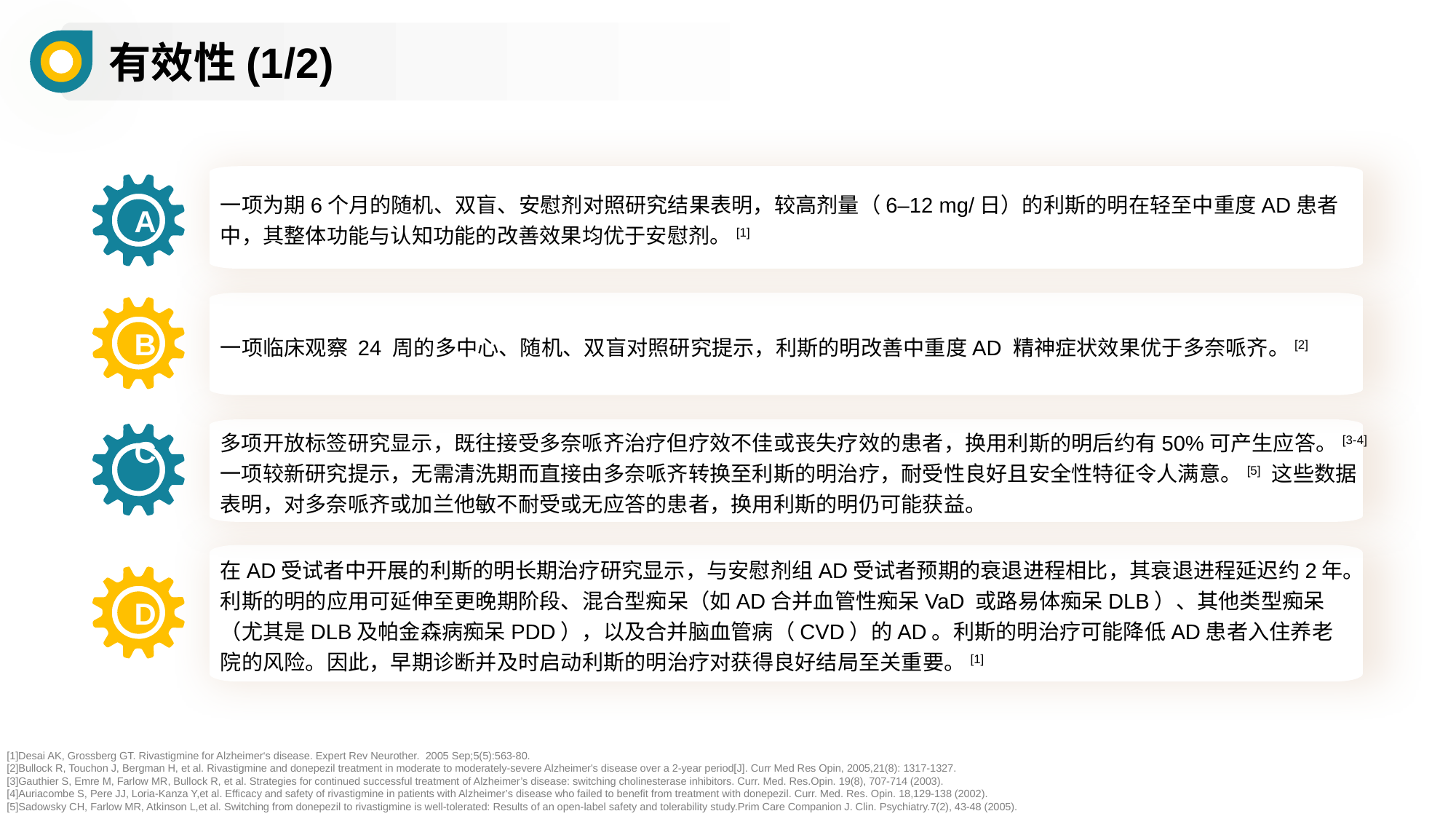

有效性(1/2)

A
一项为期6个月的随机、双盲、安慰剂对照研究结果表明，较高剂量（6–12 mg/日）的利斯的明在轻至中重度AD患者中，其整体功能与认知功能的改善效果均优于安慰剂。[1]

B
一项临床观察 24 周的多中心、随机、双盲对照研究提示，利斯的明改善中重度AD 精神症状效果优于多奈哌齐。[2]
多项开放标签研究显示，既往接受多奈哌齐治疗但疗效不佳或丧失疗效的患者，换用利斯的明后约有50%可产生应答。[3-4] 一项较新研究提示，无需清洗期而直接由多奈哌齐转换至利斯的明治疗，耐受性良好且安全性特征令人满意。[5] 这些数据表明，对多奈哌齐或加兰他敏不耐受或无应答的患者，换用利斯的明仍可能获益。

C

在AD受试者中开展的利斯的明长期治疗研究显示，与安慰剂组AD受试者预期的衰退进程相比，其衰退进程延迟约2年。利斯的明的应用可延伸至更晚期阶段、混合型痴呆（如AD合并血管性痴呆VaD 或路易体痴呆DLB）、其他类型痴呆（尤其是DLB及帕金森病痴呆PDD），以及合并脑血管病（CVD）的AD。利斯的明治疗可能降低AD患者入住养老院的风险。因此，早期诊断并及时启动利斯的明治疗对获得良好结局至关重要。[1]

D
[1]Desai AK, Grossberg GT. Rivastigmine for Alzheimer‘s disease. Expert Rev Neurother.  2005 Sep;5(5):563-80.
[2]Bullock R, Touchon J, Bergman H, et al. Rivastigmine and donepezil treatment in moderate to moderately-severe Alzheimer's disease over a 2-year period[J]. Curr Med Res Opin, 2005,21(8): 1317-1327.
[3]Gauthier S, Emre M, Farlow MR, Bullock R, et al. Strategies for continued successful treatment of Alzheimer’s disease: switching cholinesterase inhibitors. Curr. Med. Res.Opin. 19(8), 707-714 (2003).
[4]Auriacombe S, Pere JJ, Loria-Kanza Y,et al. Efficacy and safety of rivastigmine in patients with Alzheimer’s disease who failed to benefit from treatment with donepezil. Curr. Med. Res. Opin. 18,129-138 (2002).
[5]Sadowsky CH, Farlow MR, Atkinson L,et al. Switching from donepezil to rivastigmine is well-tolerated: Results of an open-label safety and tolerability study.Prim Care Companion J. Clin. Psychiatry.7(2), 43-48 (2005).